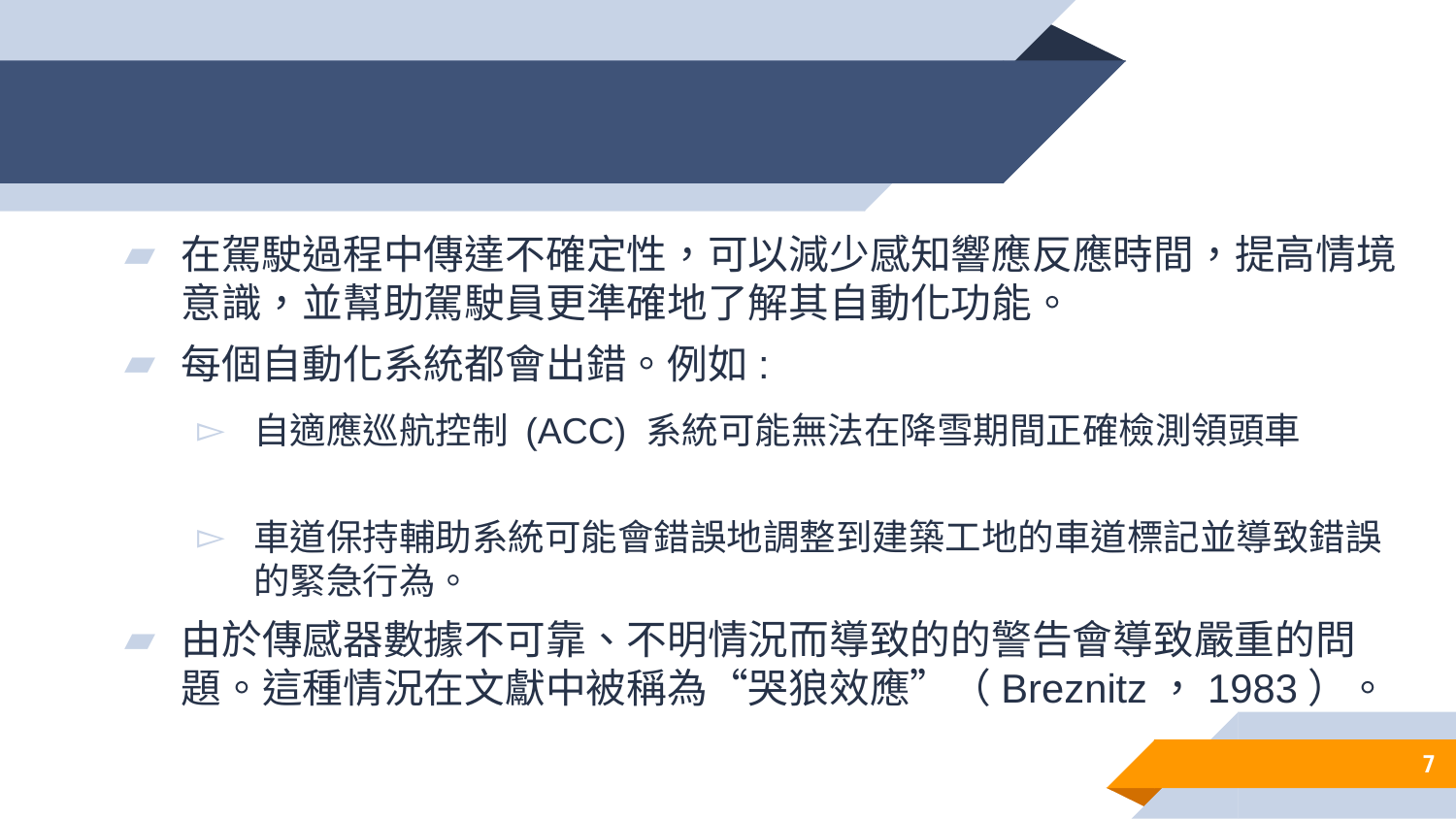

#
在駕駛過程中傳達不確定性，可以減少感知響應反應時間，提高情境意識，並幫助駕駛員更準確地了解其自動化功能。
每個自動化系統都會出錯。例如:
自適應巡航控制 (ACC) 系統可能無法在降雪期間正確檢測領頭車
車道保持輔助系統可能會錯誤地調整到建築工地的車道標記並導致錯誤的緊急行為。
由於傳感器數據不可靠、不明情況而導致的的警告會導致嚴重的問題。這種情況在文獻中被稱為“哭狼效應”（Breznitz，1983）。
7